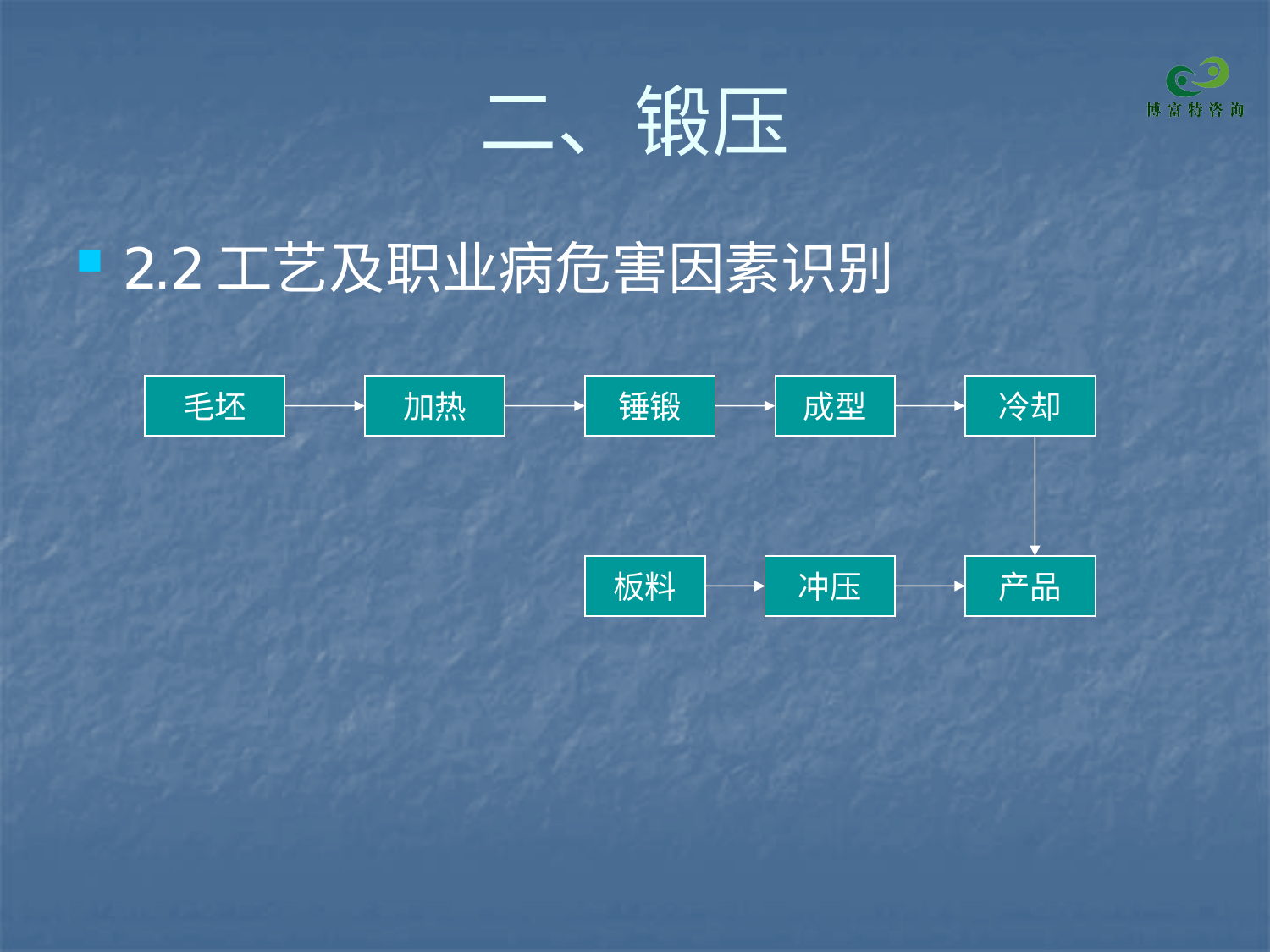

# 二、锻压
2.2工艺及职业病危害因素识别
毛坯
加热
锤锻
成型
冷却

板料
冲压
产品